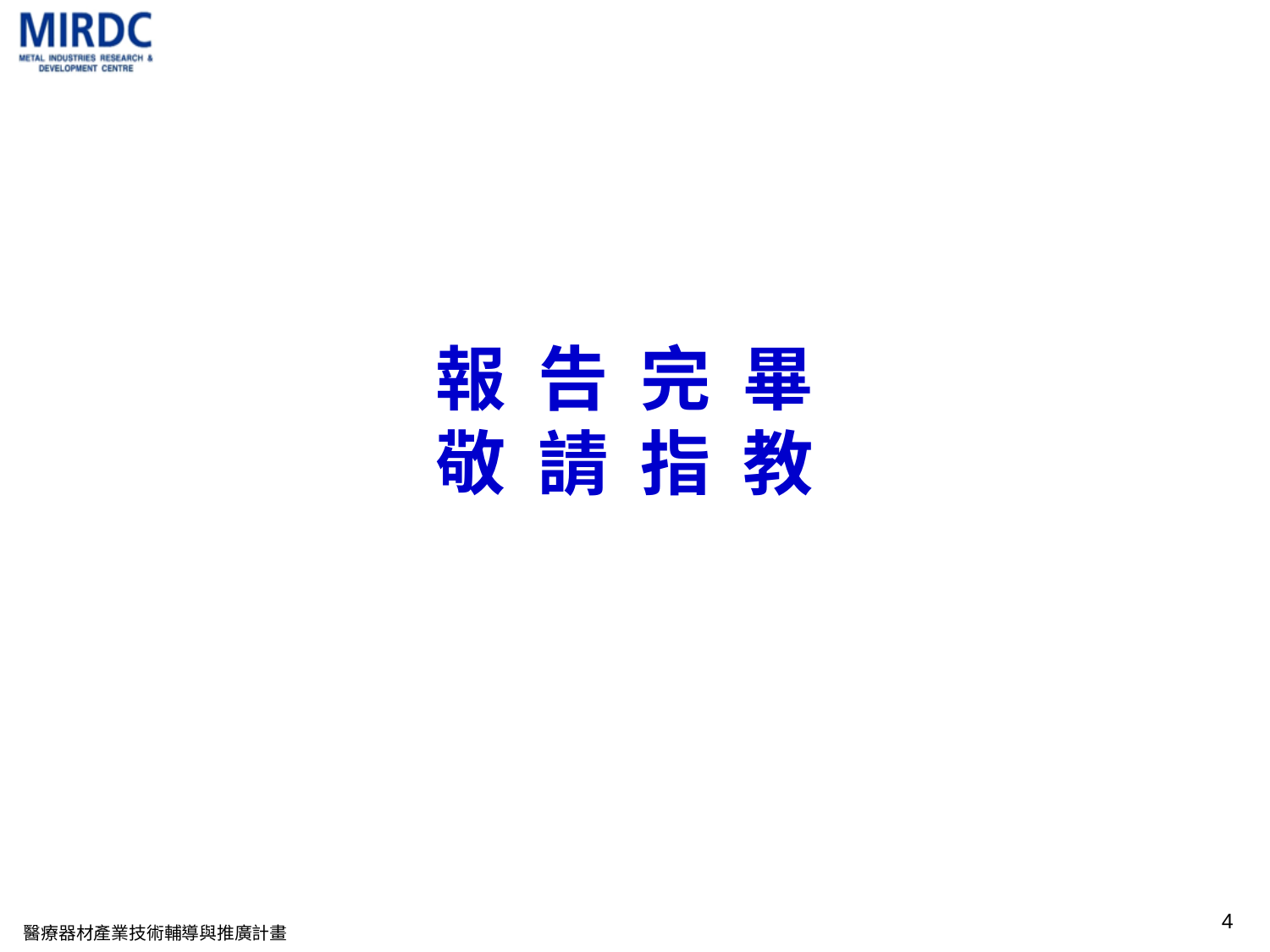

報  告  完  畢
敬  請  指  教
4